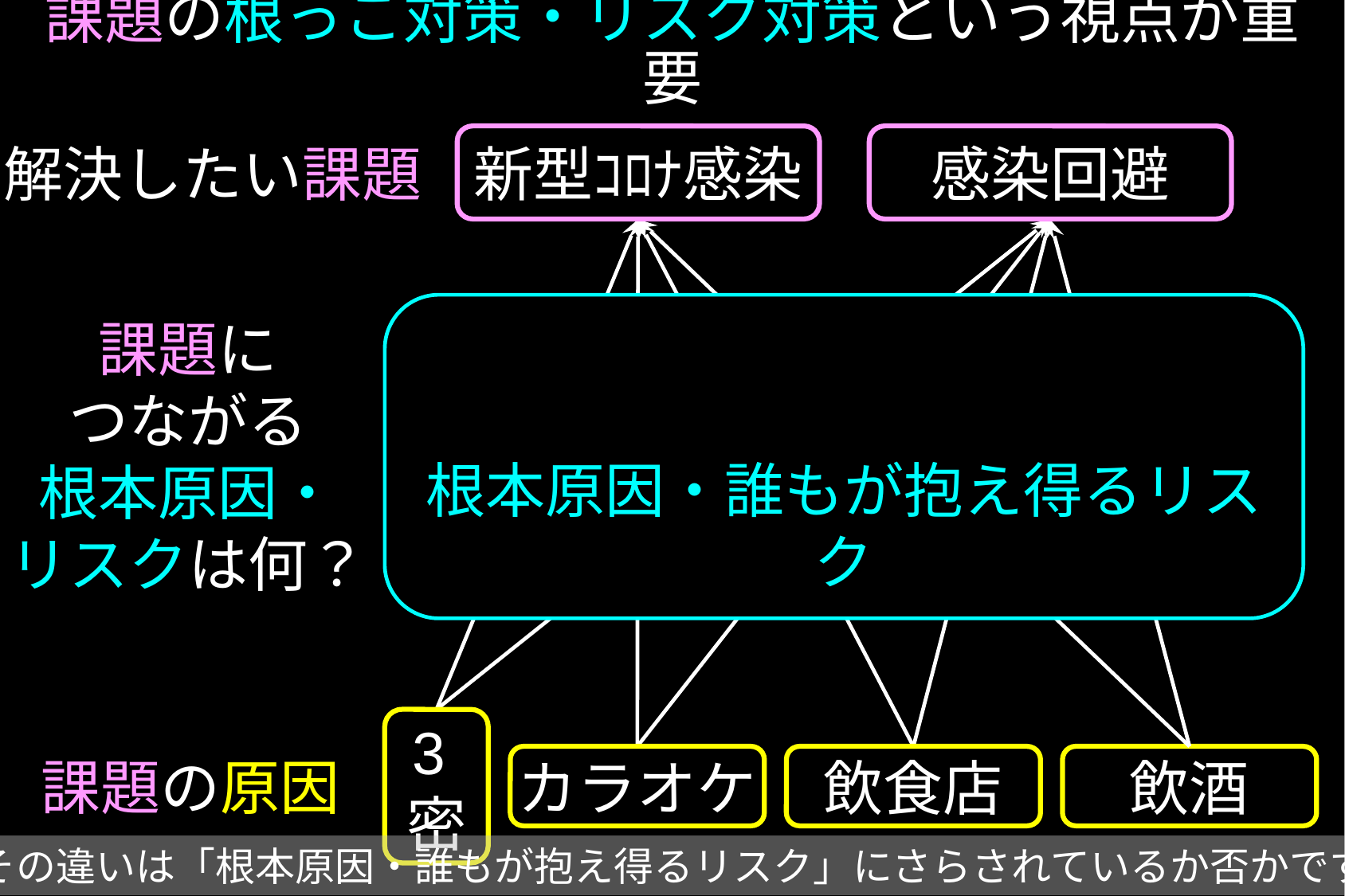

課題の根っこ対策・リスク対策という視点が重要
新型ｺﾛﾅ感染
感染回避
解決したい課題
根本原因・誰もが抱え得るリスク
課題に
つながる
根本原因・
リスクは何？
課題の原因
3密
カラオケ
飲食店
飲酒
その違いは「根本原因・誰もが抱え得るリスク」にさらされているか否かです